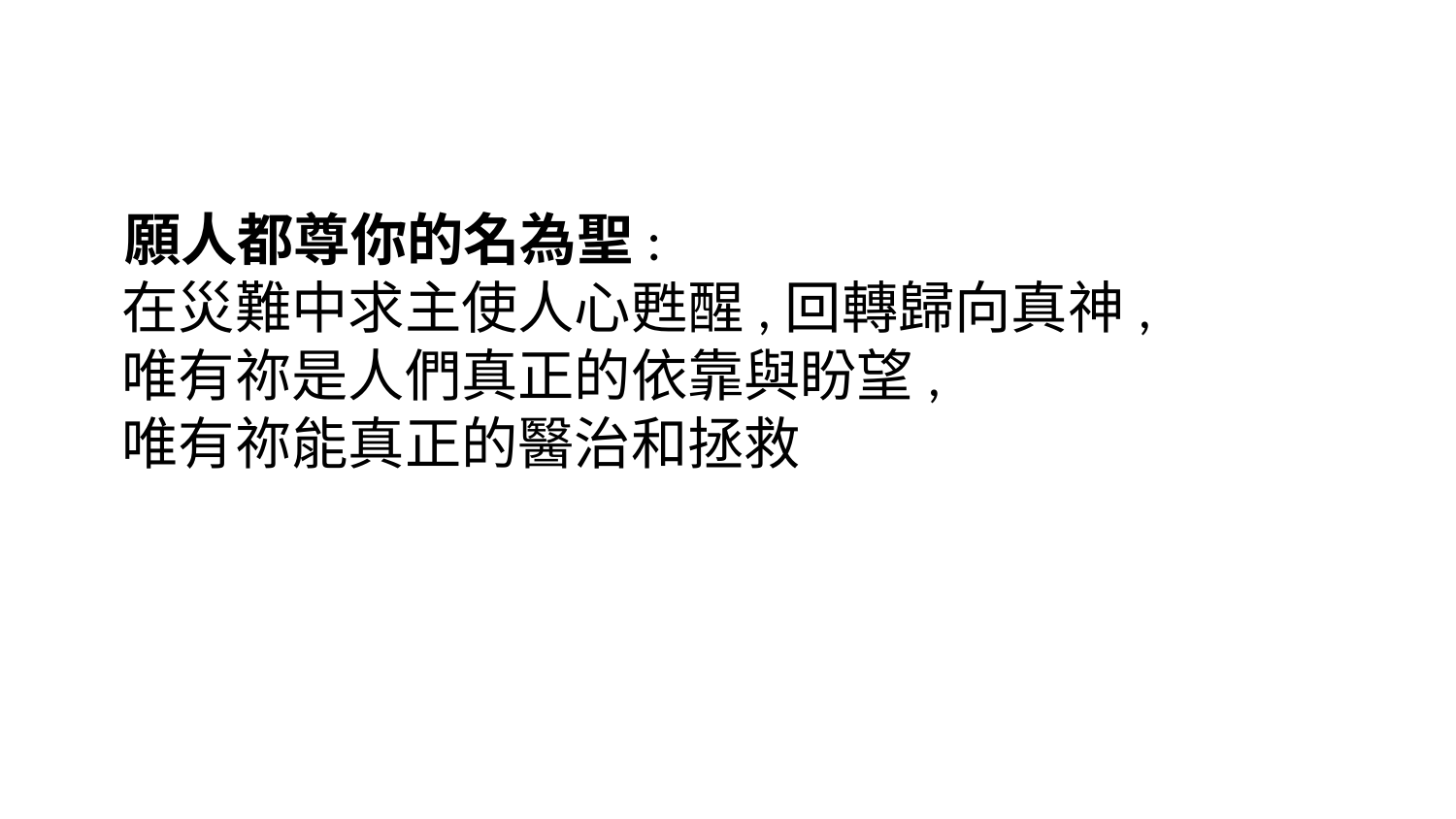

願人都尊你的名為聖:
         在災難中求主使人心甦醒,回轉歸向真神,
         唯有祢是人們真正的依靠與盼望,
         唯有祢能真正的醫治和拯救